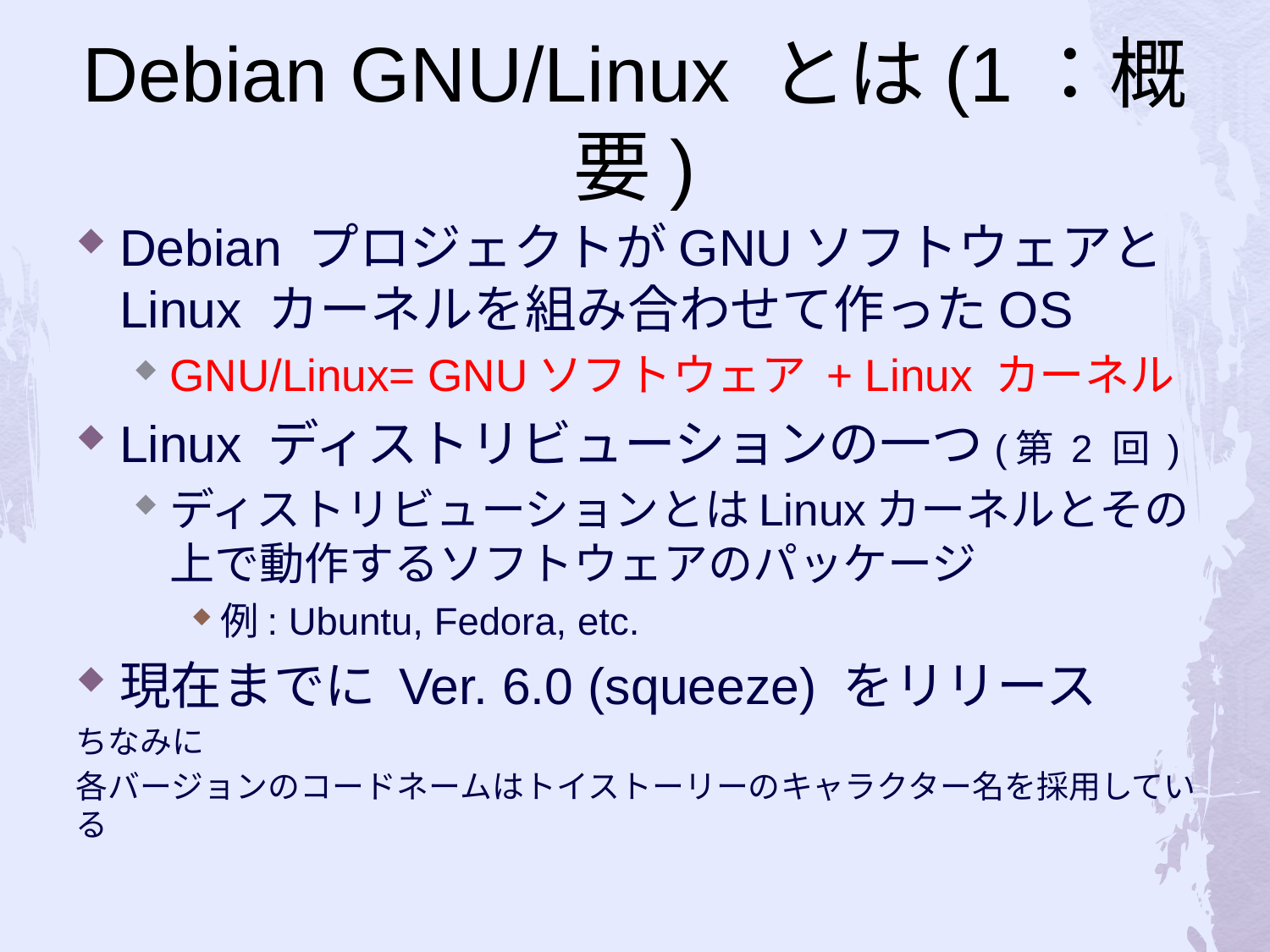

# Debian GNU/Linux とは(1：概要)
Debian プロジェクトがGNUソフトウェアとLinux カーネルを組み合わせて作ったOS
GNU/Linux= GNUソフトウェア + Linux カーネル
Linux ディストリビューションの一つ(第 2 回 )
ディストリビューションとはLinuxカーネルとその上で動作するソフトウェアのパッケージ
例: Ubuntu, Fedora, etc.
現在までに Ver. 6.0 (squeeze) をリリース
ちなみに
各バージョンのコードネームはトイストーリーのキャラクター名を採用している